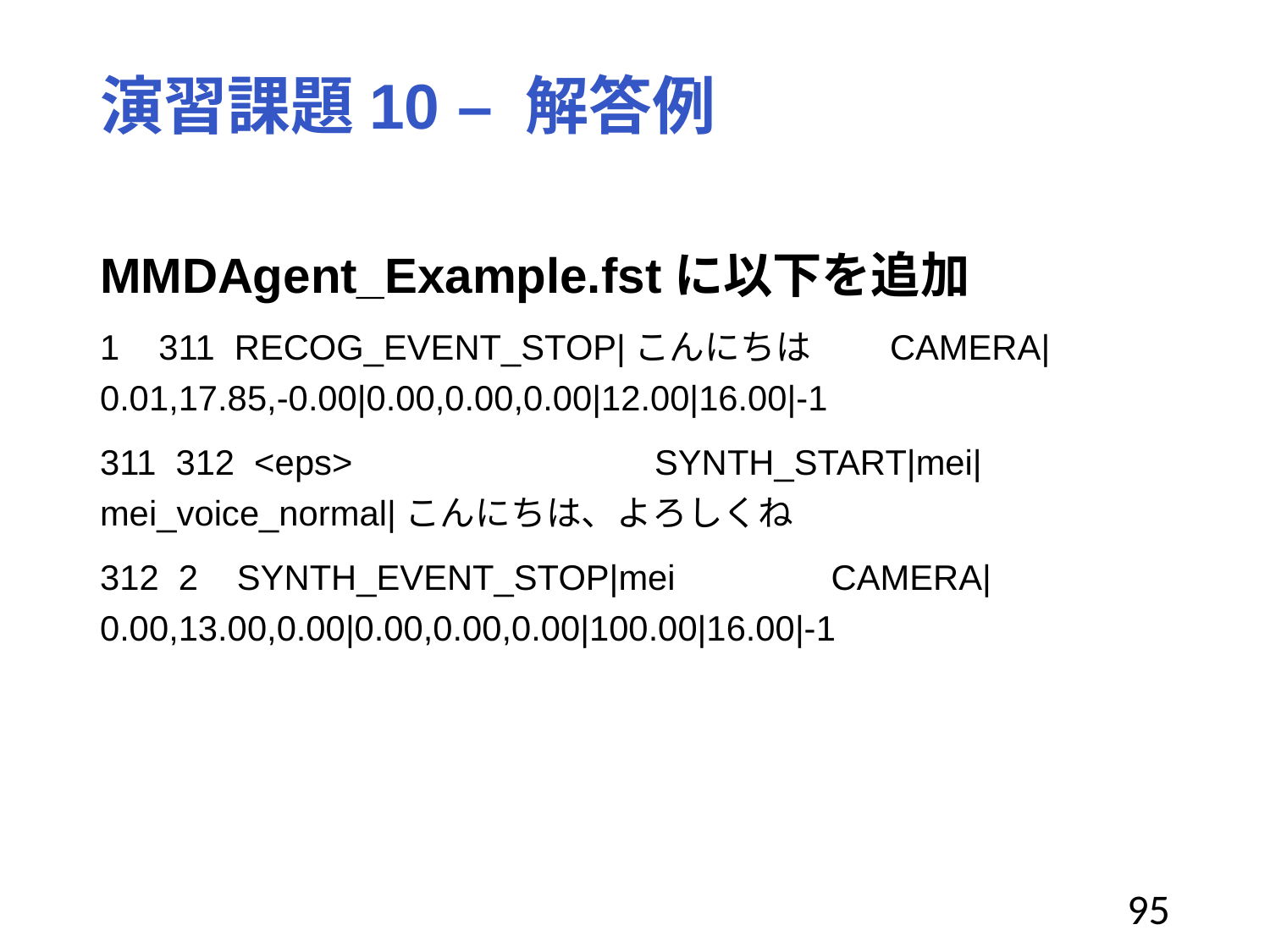

# 演習課題10 – 解答例
MMDAgent_Example.fstに以下を追加
1    311  RECOG_EVENT_STOP|こんにちは         CAMERA|0.01,17.85,-0.00|0.00,0.00,0.00|12.00|16.00|-1
311  312  <eps>                               SYNTH_START|mei|mei_voice_normal|こんにちは、よろしくね
312  2    SYNTH_EVENT_STOP|mei                CAMERA|0.00,13.00,0.00|0.00,0.00,0.00|100.00|16.00|-1
95